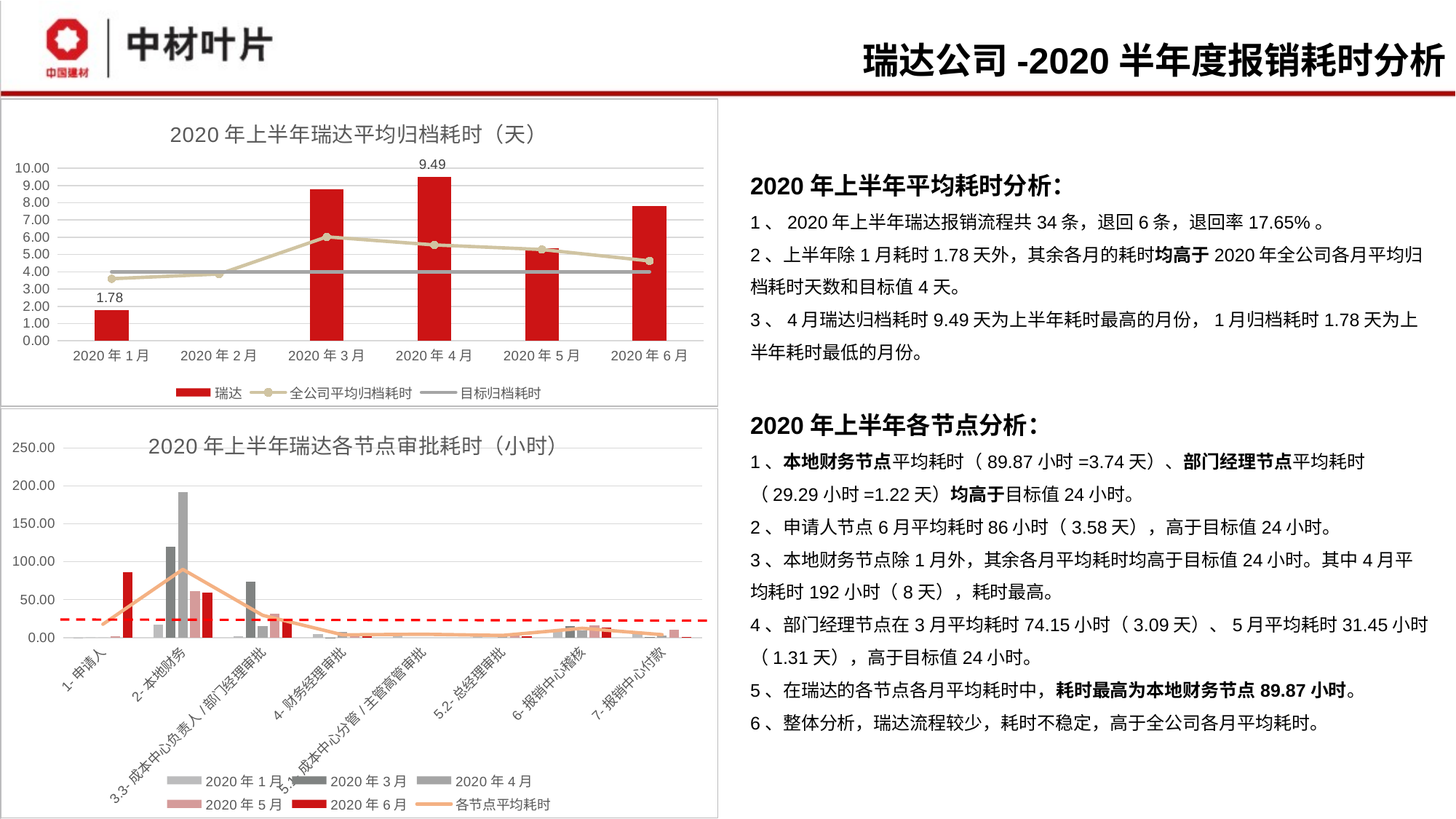

# 瑞达公司-2020半年度报销耗时分析

### Chart: 2020年上半年瑞达平均归档耗时（天）

| Category | 瑞达 | 全公司平均归档耗时 | 目标归档耗时 |
|---|---|---|---|
| 2020年1月 | 1.77758382165011 | 3.59808831369915 | 4.0 |
| 2020年2月 | None | 3.87158025046233 | 4.0 |
| 2020年3月 | 8.7786342591935 | 6.02510892093068 | 4.0 |
| 2020年4月 | 9.49303819445049 | 5.55585899408007 | 4.0 |
| 2020年5月 | 5.36610821759197 | 5.29144102974793 | 4.0 |
| 2020年6月 | 7.81590795688395 | 4.63217748524415 | 4.0 |
2020年上半年平均耗时分析：
1、2020年上半年瑞达报销流程共34条，退回6条，退回率17.65%。
2、上半年除1月耗时1.78天外，其余各月的耗时均高于2020年全公司各月平均归档耗时天数和目标值4天。
3、4月瑞达归档耗时9.49天为上半年耗时最高的月份，1月归档耗时1.78天为上半年耗时最低的月份。

2020年上半年各节点分析：
1、本地财务节点平均耗时（89.87小时=3.74天）、部门经理节点平均耗时（29.29小时=1.22天）均高于目标值24小时。
2、申请人节点6月平均耗时86小时（3.58天），高于目标值24小时。
3、本地财务节点除1月外，其余各月平均耗时均高于目标值24小时。其中4月平均耗时192小时（8天），耗时最高。
4、部门经理节点在3月平均耗时74.15小时（3.09天）、5月平均耗时31.45小时（1.31天），高于目标值24小时。
5、在瑞达的各节点各月平均耗时中，耗时最高为本地财务节点89.87小时。
6、整体分析，瑞达流程较少，耗时不稳定，高于全公司各月平均耗时。

### Chart: 2020年上半年瑞达各节点审批耗时（小时）

| Category | 2020年1月 | 2020年3月 | 2020年4月 | 2020年5月 | 2020年6月 | 各节点平均耗时 |
|---|---|---|---|---|---|---|
| 1-申请人 | 0.0211616162189536 | 0.0 | 0.0 | 1.88555555552844 | 86.0 | 17.5813434343495 |
| 2-本地财务 | 16.80587962961 | 120.0 | 192.0 | 61.1082638888838 | 59.412370370375 | 89.8653027777738 |
| 3.3-成本中心负责人/部门经理审批 | 1.96937134510555 | 74.1549999983981 | 15.2386111110973 | 31.4541203703848 | 23.6265046296321 | 29.2887214909236 |
| 4-财务经理审批 | 4.75809941521086 | 0.0177777791395783 | 7.38194444443796 | 2.9267129629443 | 2.80881313127678 | 3.5786695466019 |
| 5.1-成本中心分管/主管高管审批 | 4.37425925917923 | None | None | None | None | 4.37425925917923 |
| 5.2-总经理审批 | 2.27647058820859 | None | 1.36305555567378 | 5.58967592596309 | 2.06886363637485 | 2.82451642655508 |
| 6-报销中心稽核 | 7.80106725134752 | 15.3522222216125 | 9.07458333330578 | 15.7158796295989 | 13.1542824074131 | 12.2196069686556 |
| 7-报销中心付款 | 4.65570261472193 | 1.16222222149372 | 2.77472222229699 | 10.1063888889039 | 0.510956790143003 | 3.84199854751191 |